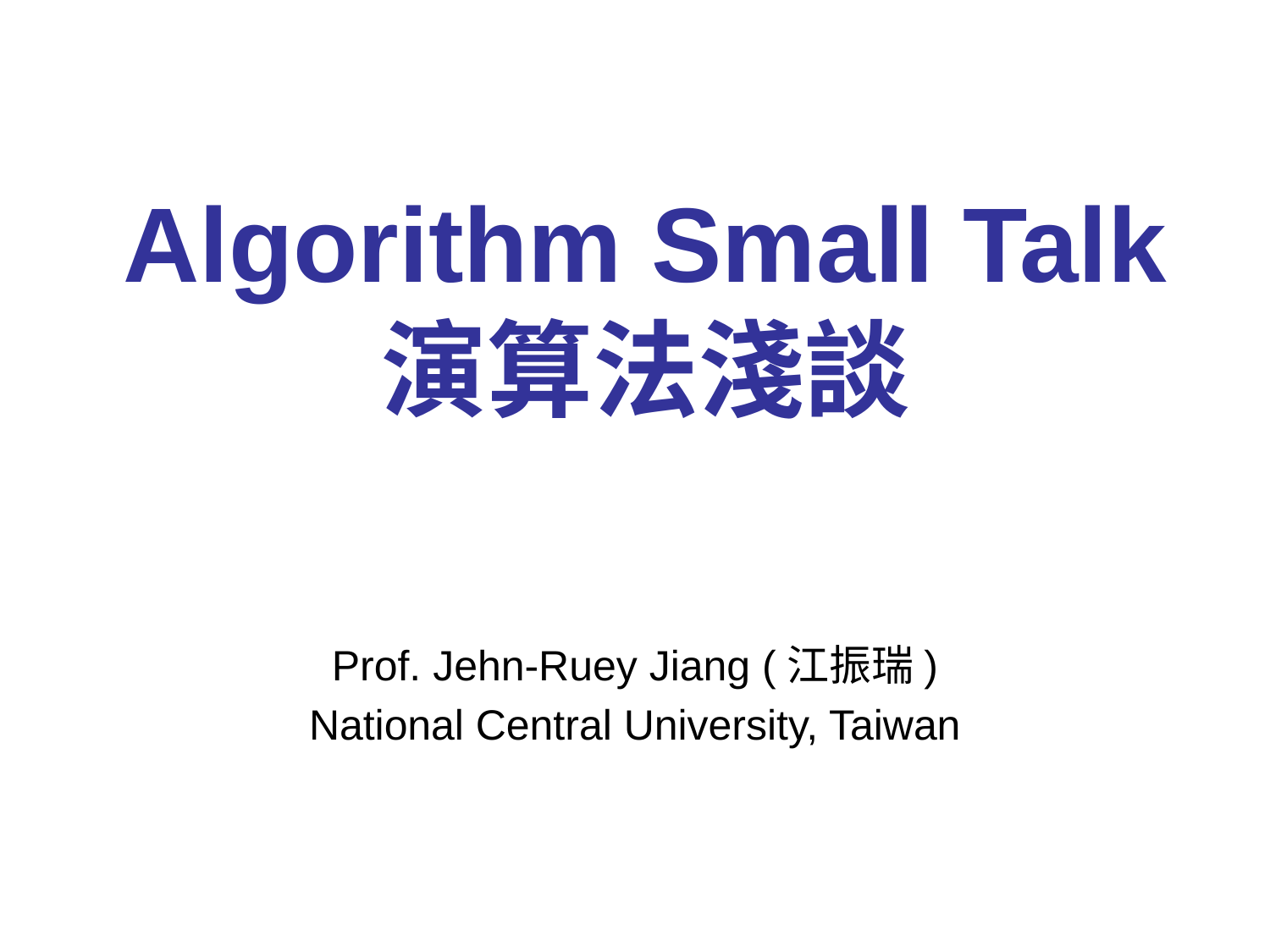

# Algorithm Small Talk 演算法淺談

Prof. Jehn-Ruey Jiang (江振瑞)
National Central University, Taiwan